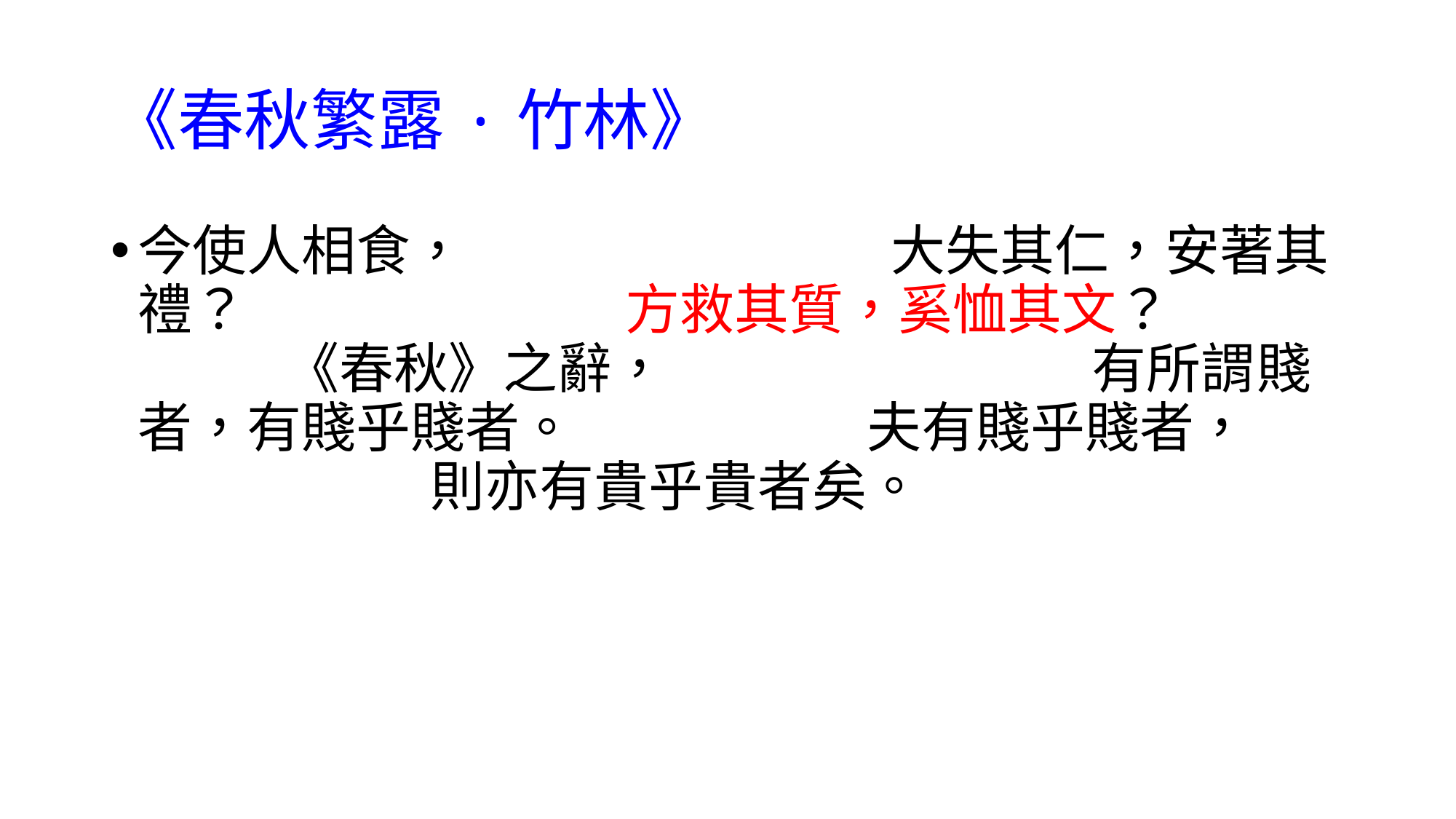

# 《春秋繁露·竹林》
今使人相食，                                   大失其仁，安著其禮？                               方救其質，奚恤其文？                           《春秋》之辭，                                   有所謂賤者，有賤乎賤者。                        夫有賤乎賤者，                                則亦有貴乎貴者矣。